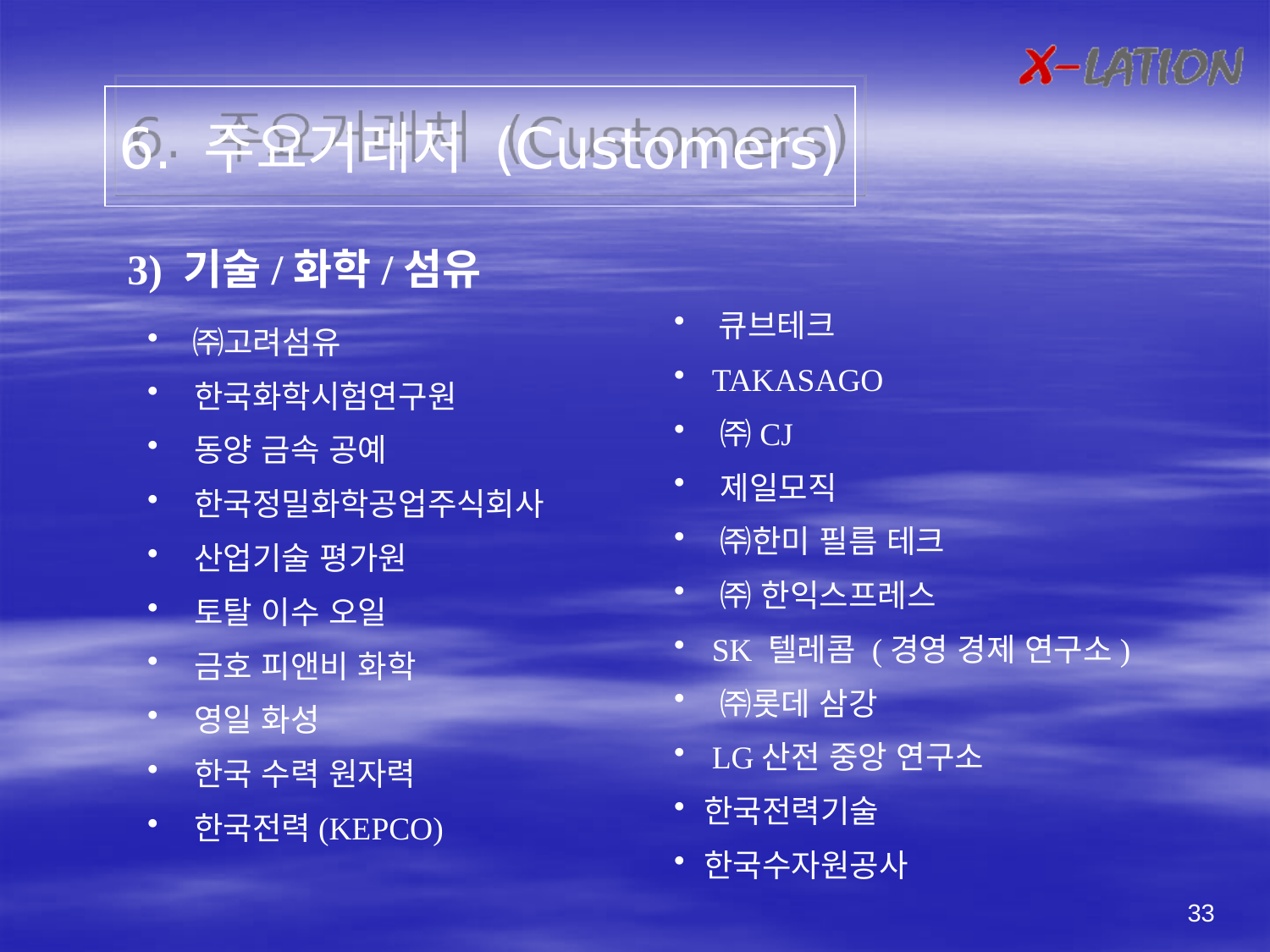

6. 주요거래처 (Customers)
3) 기술/화학/섬유
 큐브테크
 TAKASAGO
 ㈜CJ
 제일모직
 ㈜한미 필름 테크
 ㈜ 한익스프레스
 SK 텔레콤 (경영 경제 연구소)
 ㈜롯데 삼강
 LG산전 중앙 연구소
한국전력기술
한국수자원공사
 ㈜고려섬유
 한국화학시험연구원
 동양 금속 공예
 한국정밀화학공업주식회사
 산업기술 평가원
 토탈 이수 오일
 금호 피앤비 화학
 영일 화성
 한국 수력 원자력
 한국전력(KEPCO)
33